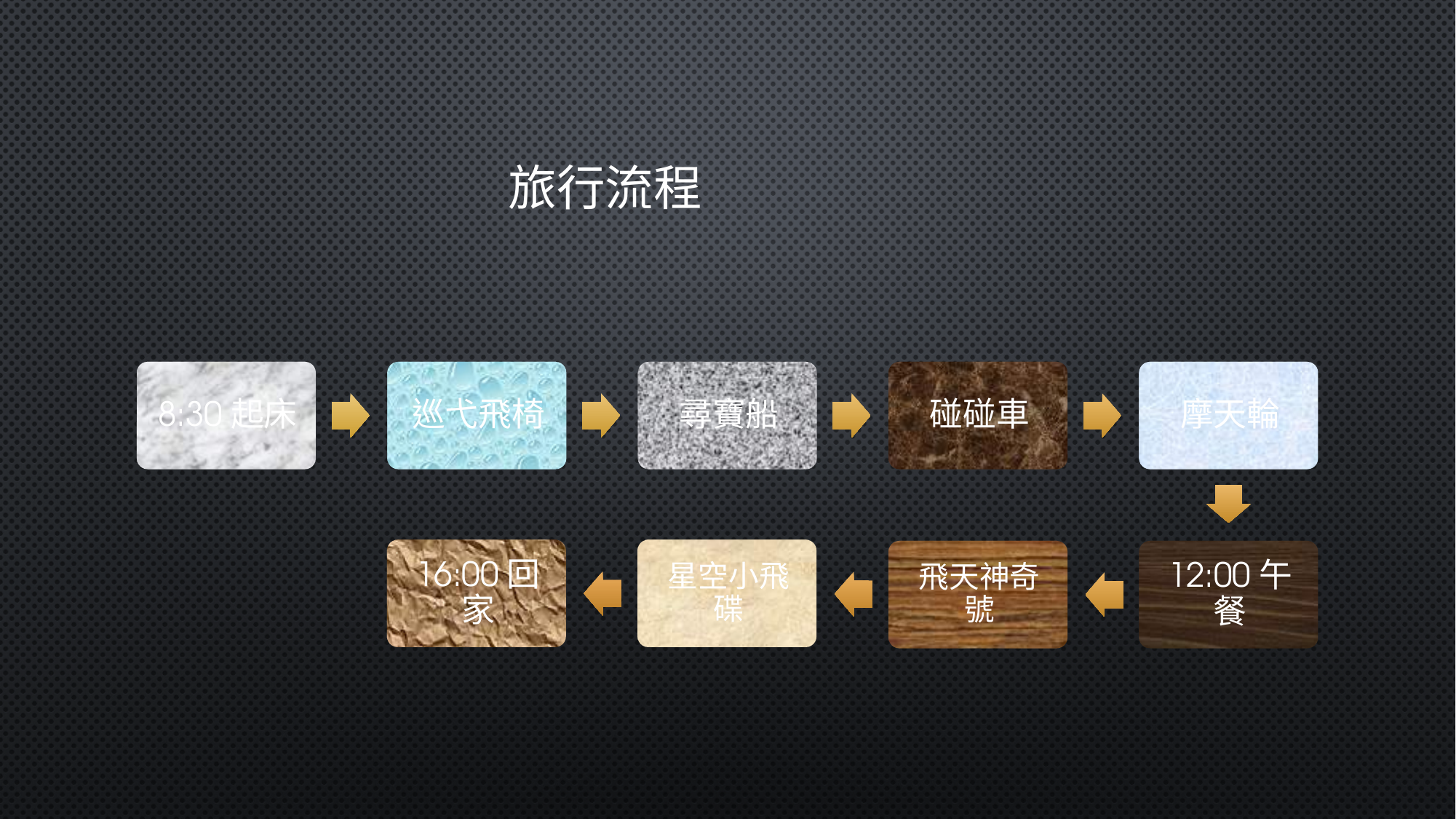

# 旅行流程
8:30起床

巡弋飛椅

尋寶船

碰碰車

摩天輪

12:00午餐

飛天神奇號

星空小飛碟

16:00回家